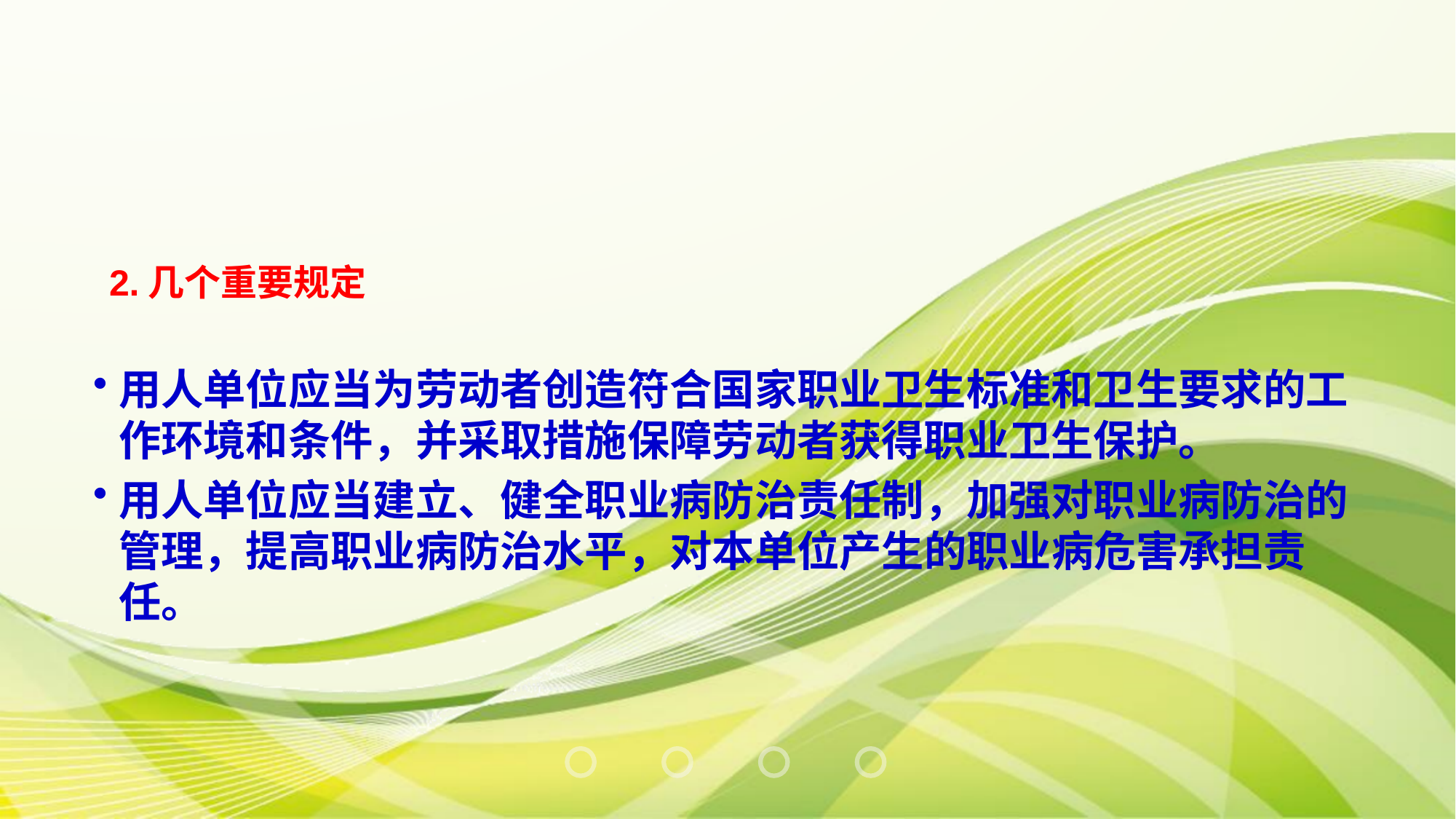

2.几个重要规定

用人单位应当为劳动者创造符合国家职业卫生标准和卫生要求的工作环境和条件，并采取措施保障劳动者获得职业卫生保护。
用人单位应当建立、健全职业病防治责任制，加强对职业病防治的管理，提高职业病防治水平，对本单位产生的职业病危害承担责任。